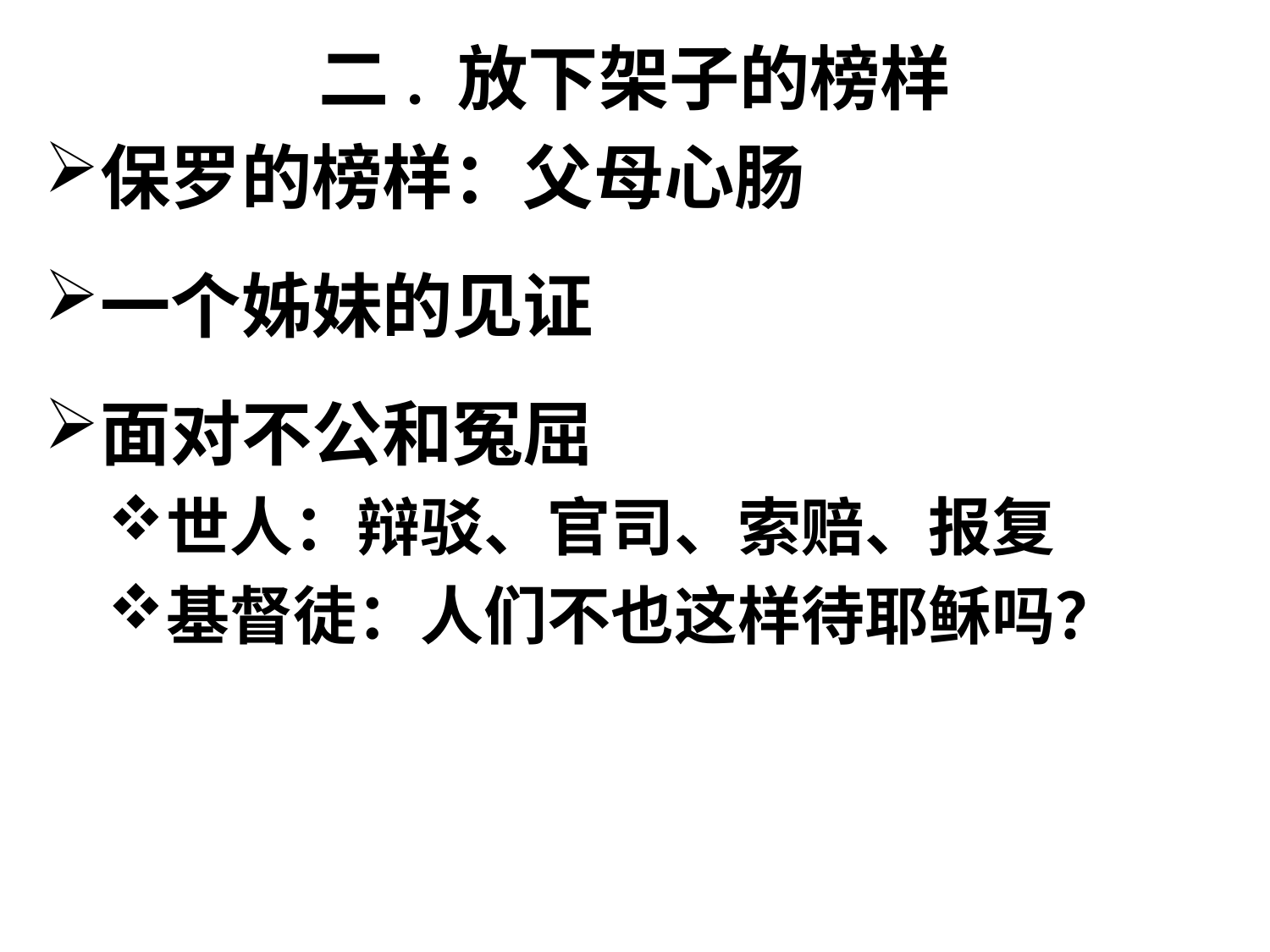

# 二. 放下架子的榜样
保罗的榜样：父母心肠

一个姊妹的见证

面对不公和冤屈
世人：辩驳、官司、索赔、报复
基督徒：人们不也这样待耶稣吗？